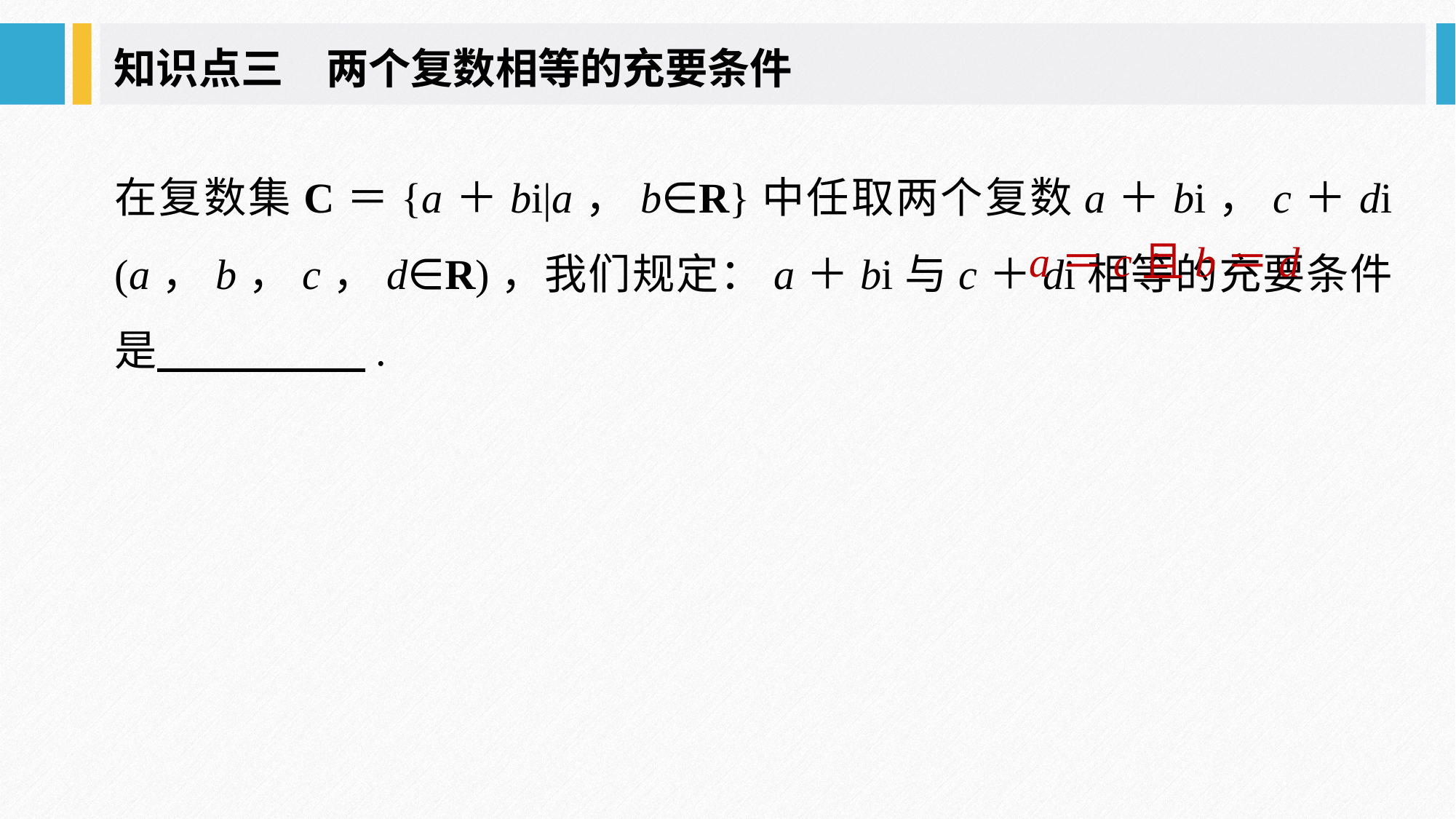

知识点三　两个复数相等的充要条件
在复数集C＝{a＋bi|a，b∈R}中任取两个复数a＋bi，c＋di (a，b，c，d∈R)，我们规定：a＋bi与c＋di相等的充要条件是                      .
a＝c且b＝d